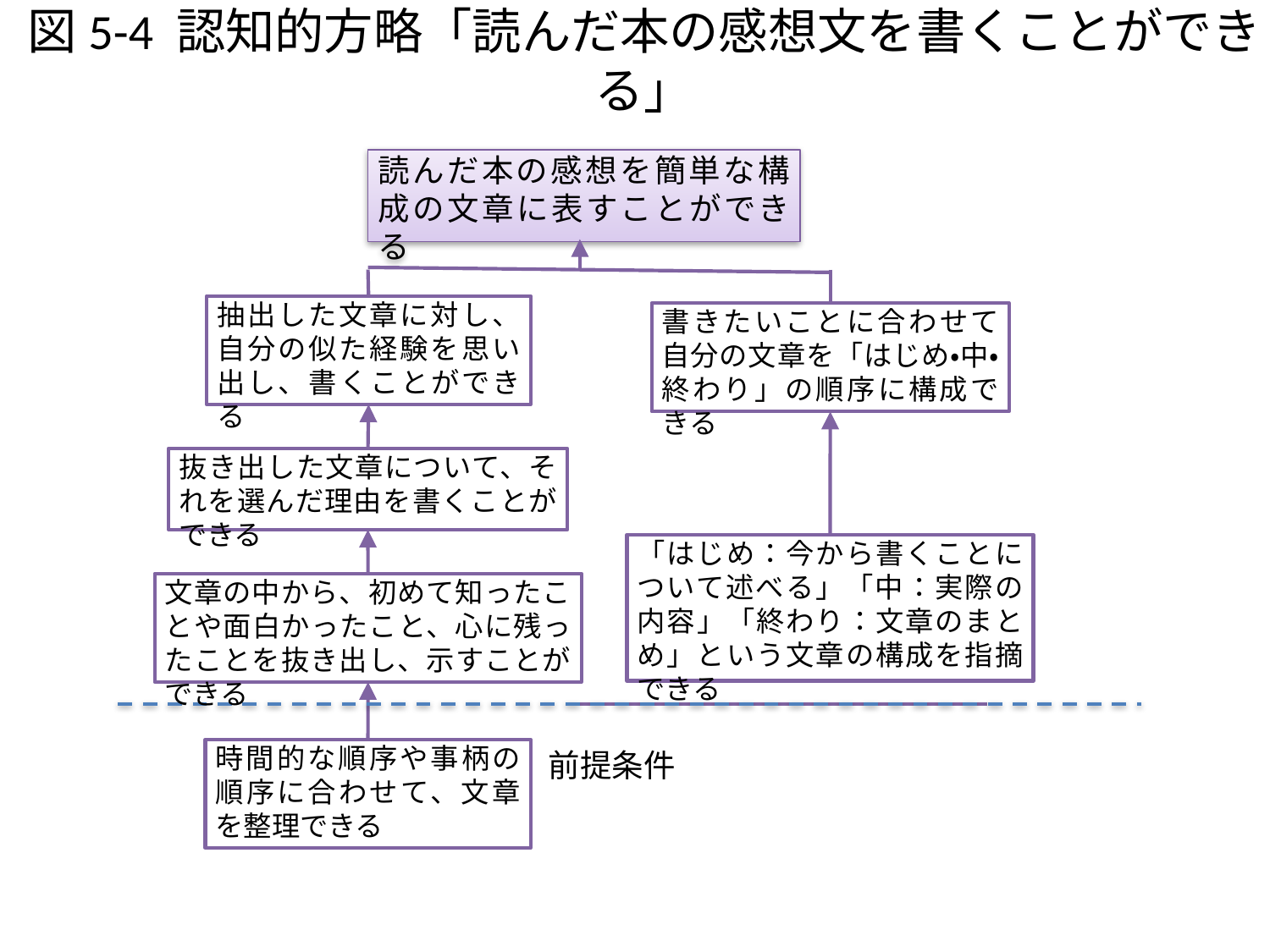

# 図5-4 認知的方略「読んだ本の感想文を書くことができる」
読んだ本の感想を簡単な構成の文章に表すことができる
抽出した文章に対し、自分の似た経験を思い出し、書くことができる
書きたいことに合わせて自分の文章を「はじめ・中・終わり」の順序に構成できる
抜き出した文章について、それを選んだ理由を書くことができる
「はじめ：今から書くことについて述べる」「中：実際の内容」「終わり：文章のまとめ」という文章の構成を指摘できる
文章の中から、初めて知ったことや面白かったこと、心に残ったことを抜き出し、示すことができる
時間的な順序や事柄の順序に合わせて、文章を整理できる
前提条件